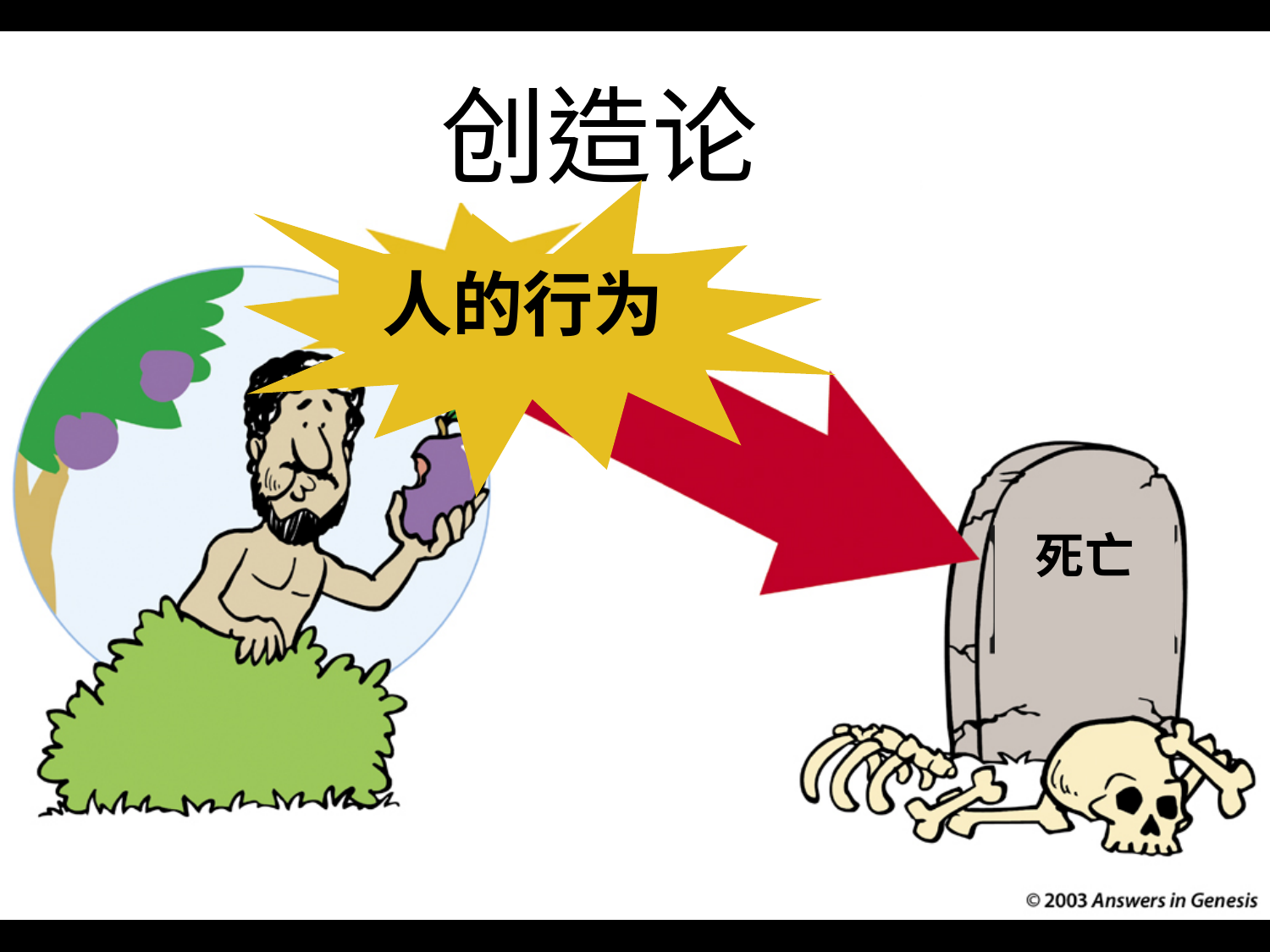

# Creation: Actions-Death 00412

创造论

人的行为
死亡